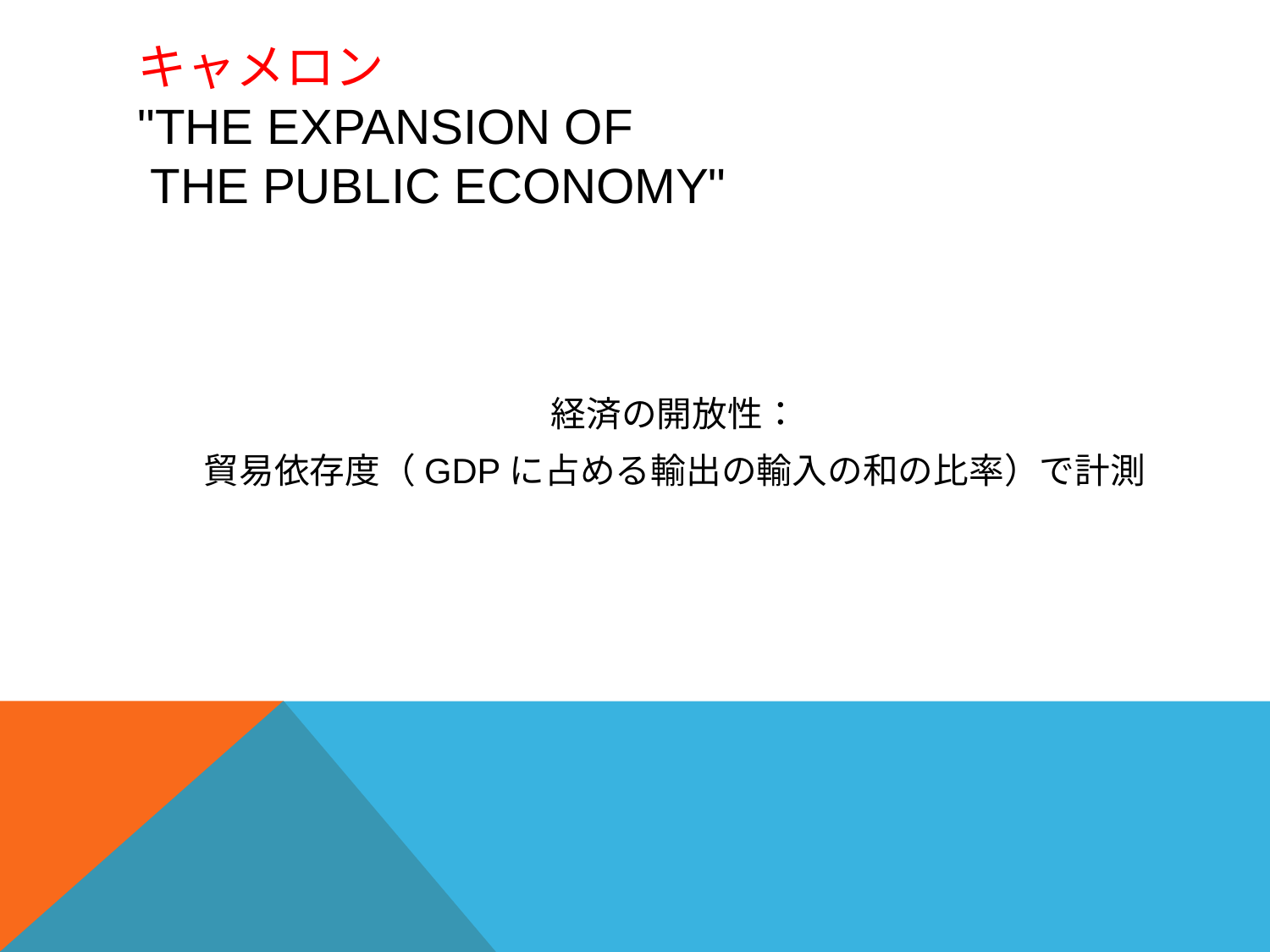

# キャメロン "The Expansion of the Public Economy"

経済の開放性：
貿易依存度（GDPに占める輸出の輸入の和の比率）で計測